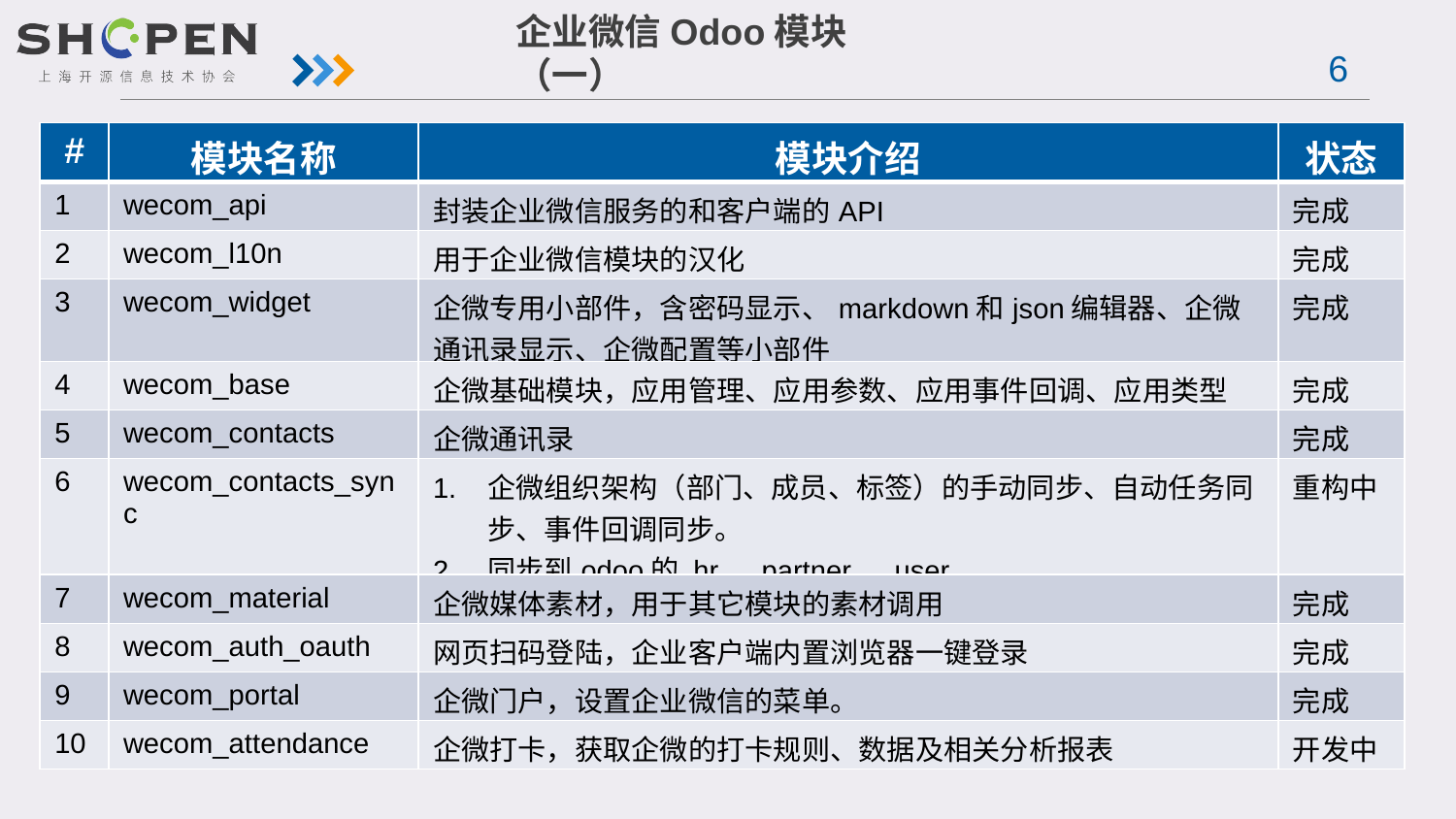

企业微信Odoo模块（一）
| # | 模块名称 | 模块介绍 | 状态 |
| --- | --- | --- | --- |
| 1 | wecom\_api | 封装企业微信服务的和客户端的API | 完成 |
| 2 | wecom\_l10n | 用于企业微信模块的汉化 | 完成 |
| 3 | wecom\_widget | 企微专用小部件，含密码显示、markdown和json编辑器、企微通讯录显示、企微配置等小部件 | 完成 |
| 4 | wecom\_base | 企微基础模块，应用管理、应用参数、应用事件回调、应用类型 | 完成 |
| 5 | wecom\_contacts | 企微通讯录 | 完成 |
| 6 | wecom\_contacts\_sync | 企微组织架构（部门、成员、标签）的手动同步、自动任务同步、事件回调同步。 同步到odoo的 hr、partner、user | 重构中 |
| 7 | wecom\_material | 企微媒体素材，用于其它模块的素材调用 | 完成 |
| 8 | wecom\_auth\_oauth | 网页扫码登陆，企业客户端内置浏览器一键登录 | 完成 |
| 9 | wecom\_portal | 企微门户，设置企业微信的菜单。 | 完成 |
| 10 | wecom\_attendance | 企微打卡，获取企微的打卡规则、数据及相关分析报表 | 开发中 |